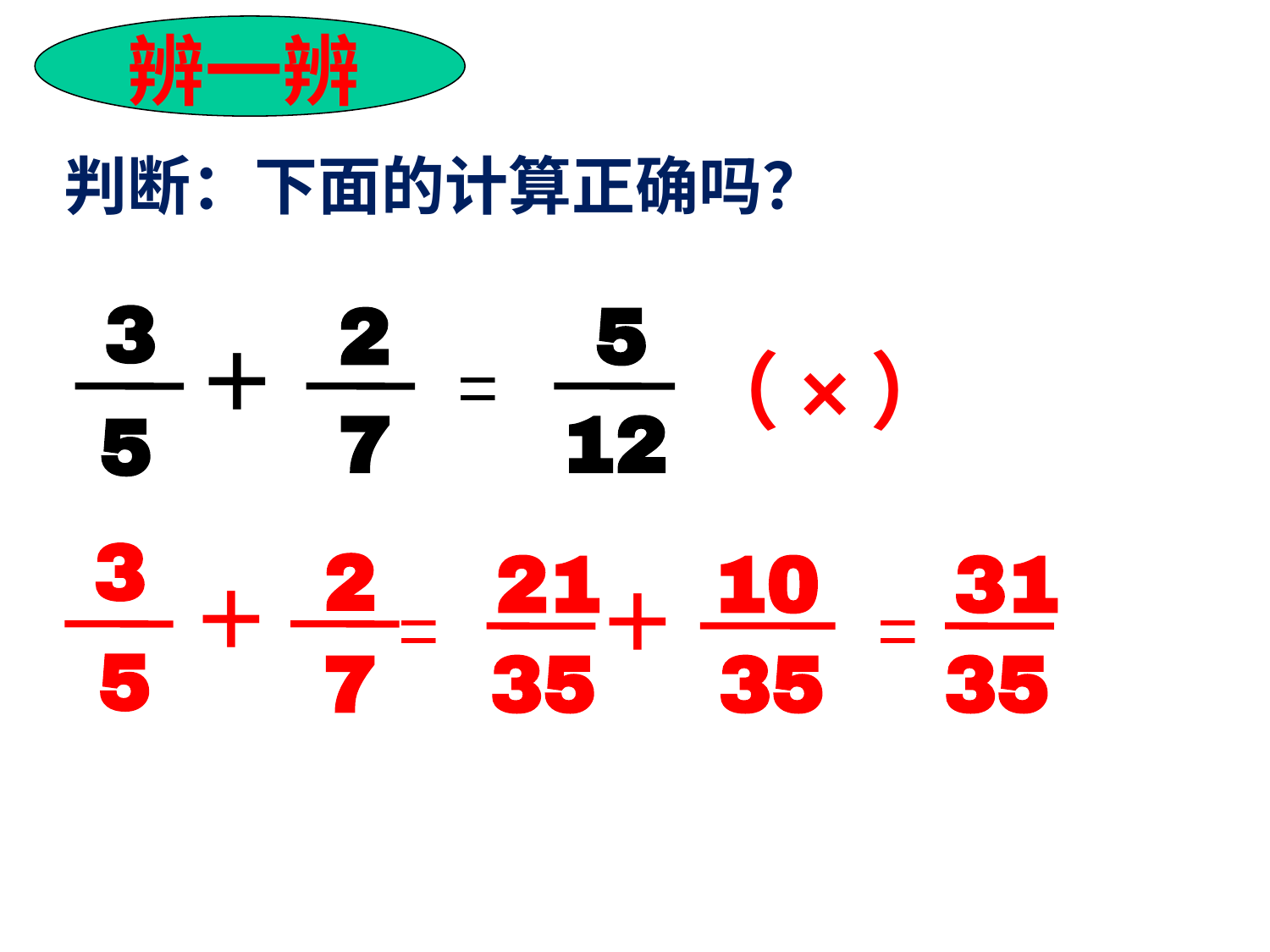

辨一辨
判断：下面的计算正确吗？

 3
 2
5
＋
（×）
=

 7

12

 5
 3
 2
 21
 10
 31
＋
＋
=
=
 5

 7
 35

 35

 35